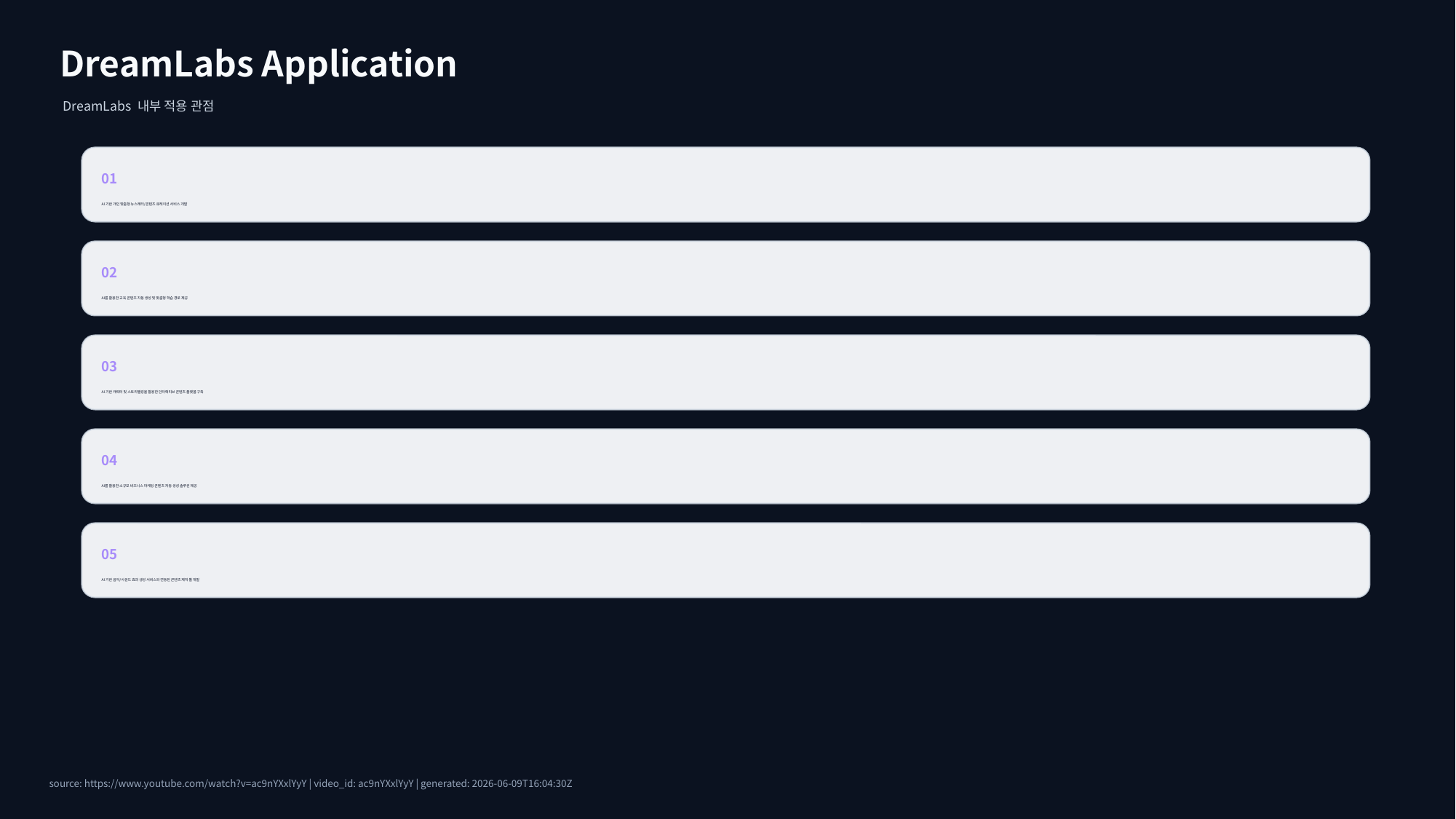

DreamLabs Application
DreamLabs 내부 적용 관점

01
AI 기반 개인 맞춤형 뉴스레터/콘텐츠 큐레이션 서비스 개발

02
AI를 활용한 교육 콘텐츠 자동 생성 및 맞춤형 학습 경로 제공

03
AI 기반 캐릭터 및 스토리텔링을 활용한 인터랙티브 콘텐츠 플랫폼 구축

04
AI를 활용한 소규모 비즈니스 마케팅 콘텐츠 자동 생성 솔루션 제공

05
AI 기반 음악/사운드 효과 생성 서비스와 연동된 콘텐츠 제작 툴 개발
source: https://www.youtube.com/watch?v=ac9nYXxlYyY | video_id: ac9nYXxlYyY | generated: 2026-06-09T16:04:30Z